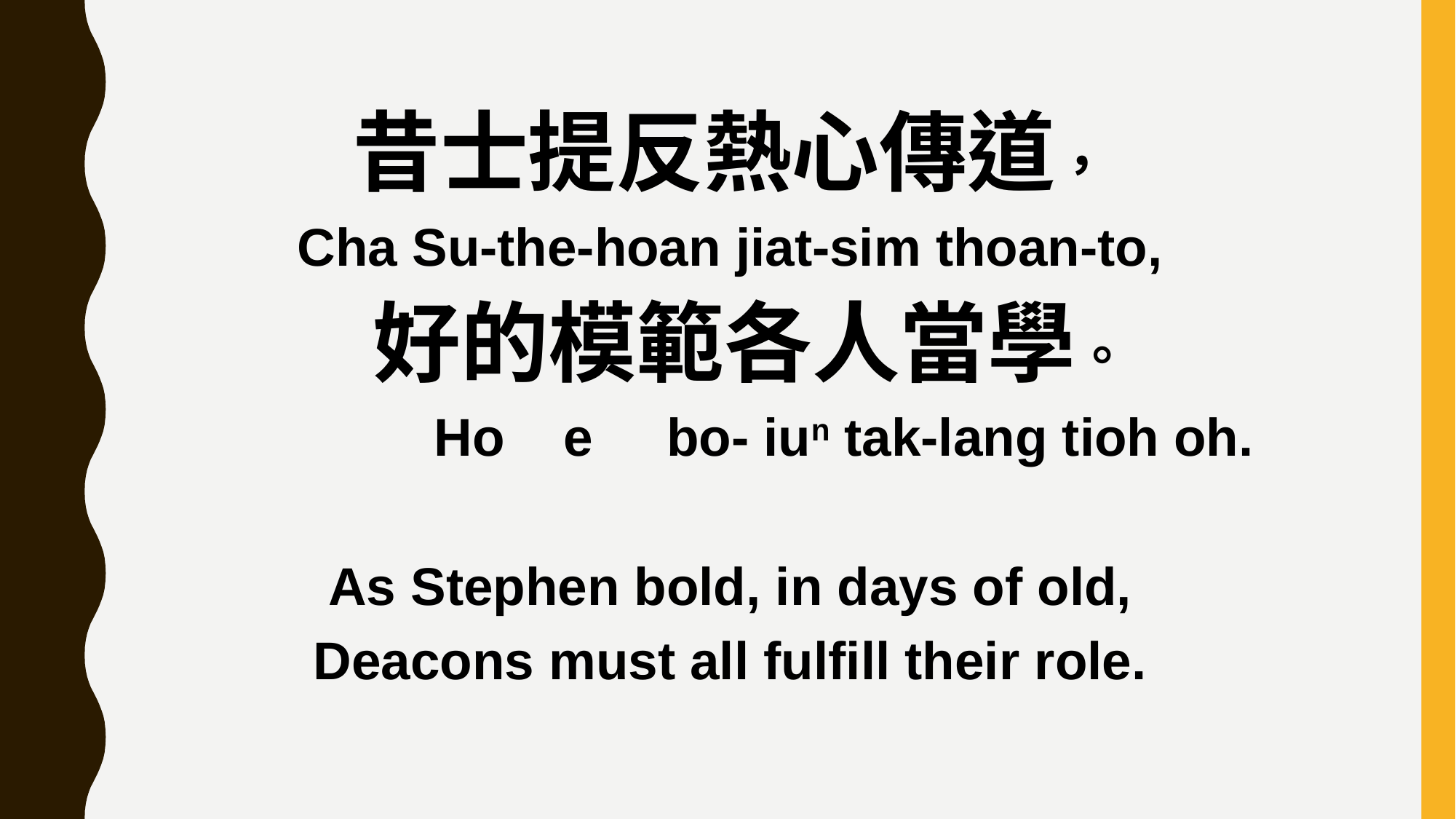

昔士提反熱心傳道，
Cha Su-the-hoan jiat-sim thoan-to,
 好的模範各人當學。
                Ho    e     bo- iun tak-lang tioh oh.

As Stephen bold, in days of old,
Deacons must all fulfill their role.